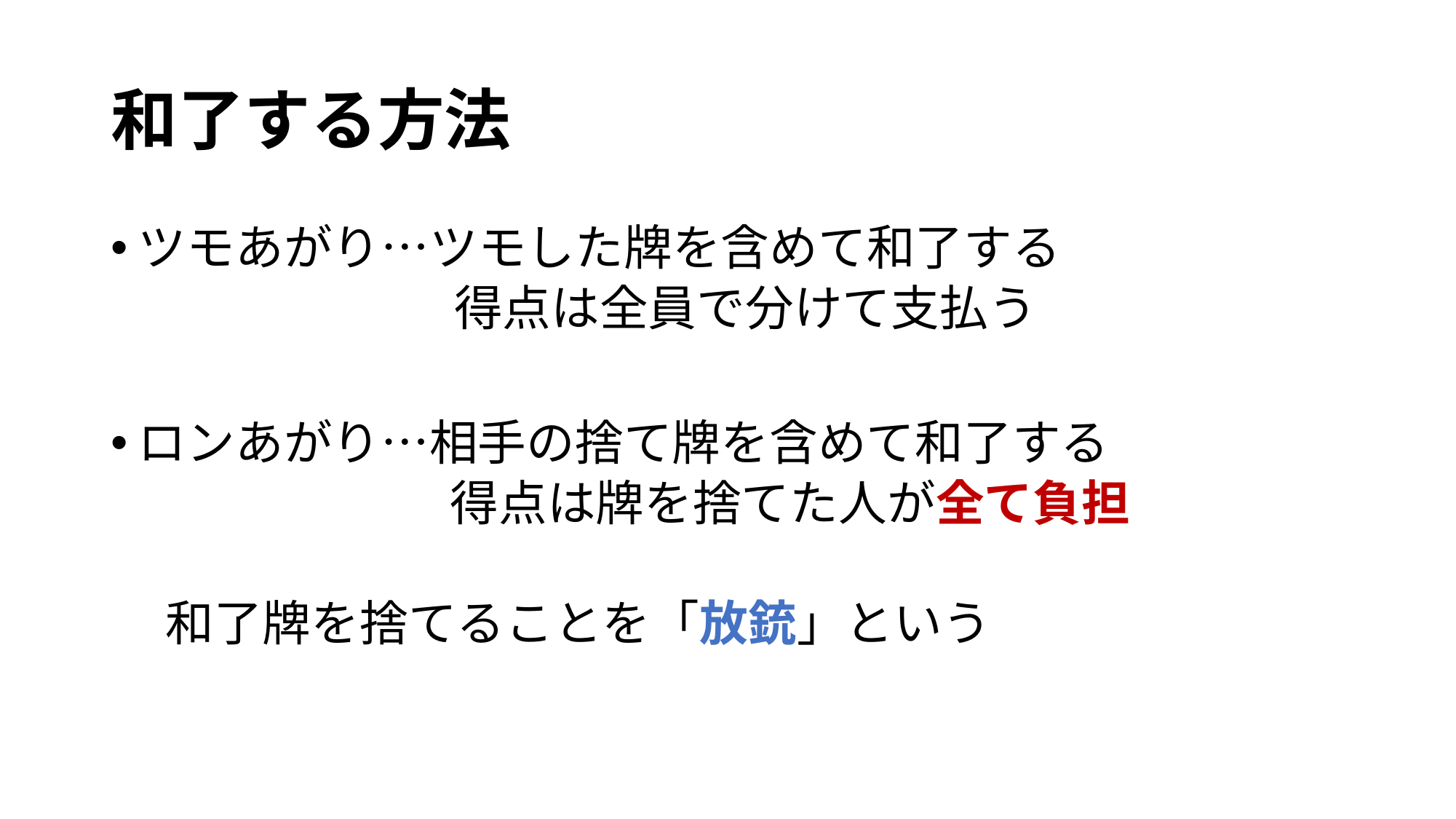

# 和了する方法
ツモあがり…ツモした牌を含めて和了する
		　  得点は全員で分けて支払う

ロンあがり…相手の捨て牌を含めて和了する
		     得点は牌を捨てた人が全て負担

和了牌を捨てることを「放銃」という